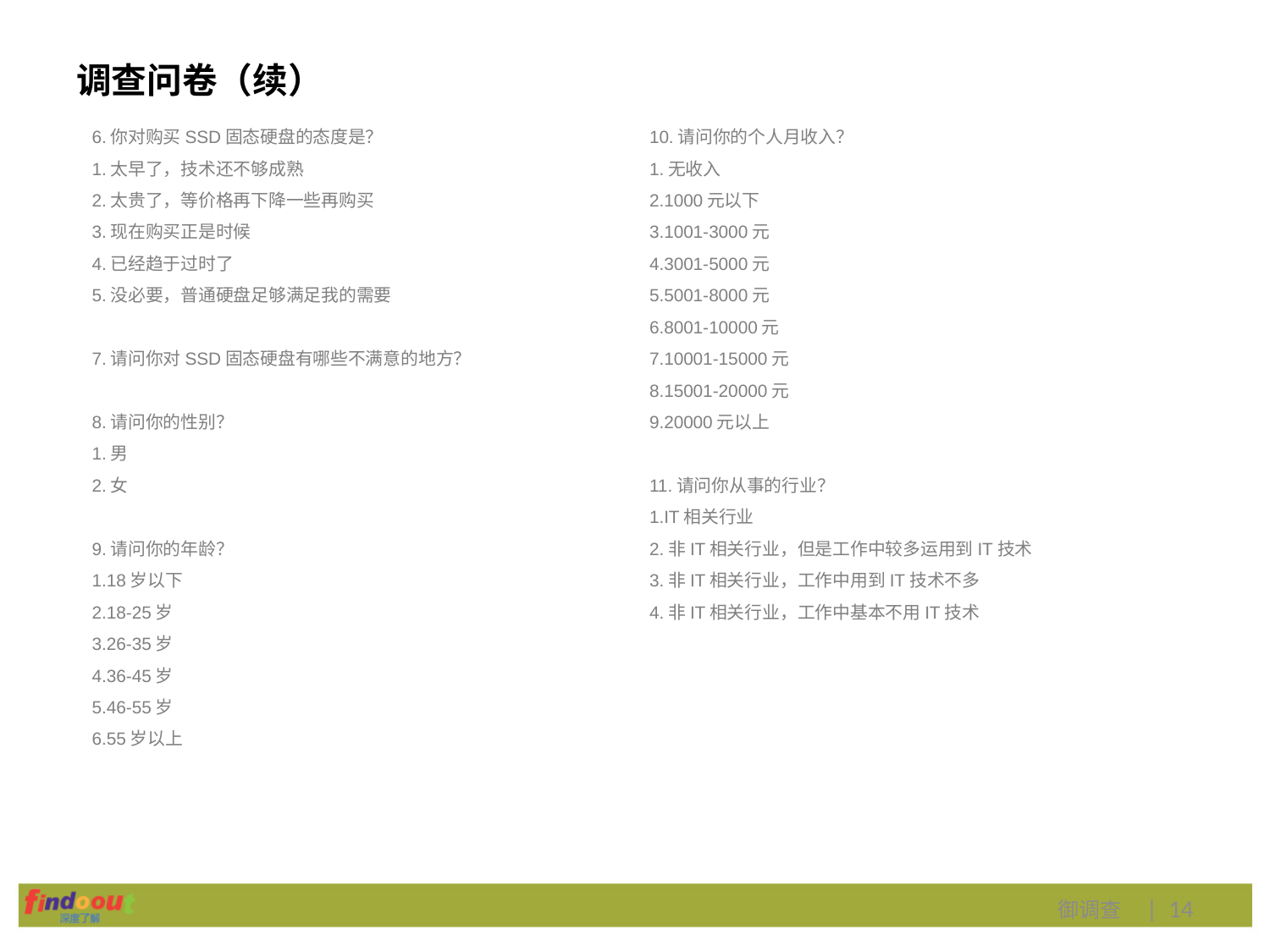

# 调查问卷（续）
6.你对购买SSD固态硬盘的态度是？
1.太早了，技术还不够成熟
2.太贵了，等价格再下降一些再购买
3.现在购买正是时候
4.已经趋于过时了
5.没必要，普通硬盘足够满足我的需要

7.请问你对SSD固态硬盘有哪些不满意的地方？

8.请问你的性别？
1.男
2.女

9.请问你的年龄？
1.18岁以下
2.18-25岁
3.26-35岁
4.36-45岁
5.46-55岁
6.55岁以上
10.请问你的个人月收入？
1.无收入
2.1000元以下
3.1001-3000元
4.3001-5000元
5.5001-8000元
6.8001-10000元
7.10001-15000元
8.15001-20000元
9.20000元以上

11.请问你从事的行业？
1.IT相关行业
2.非IT相关行业，但是工作中较多运用到IT技术
3.非IT相关行业，工作中用到IT技术不多
4.非IT相关行业，工作中基本不用IT技术
御调查   |  14